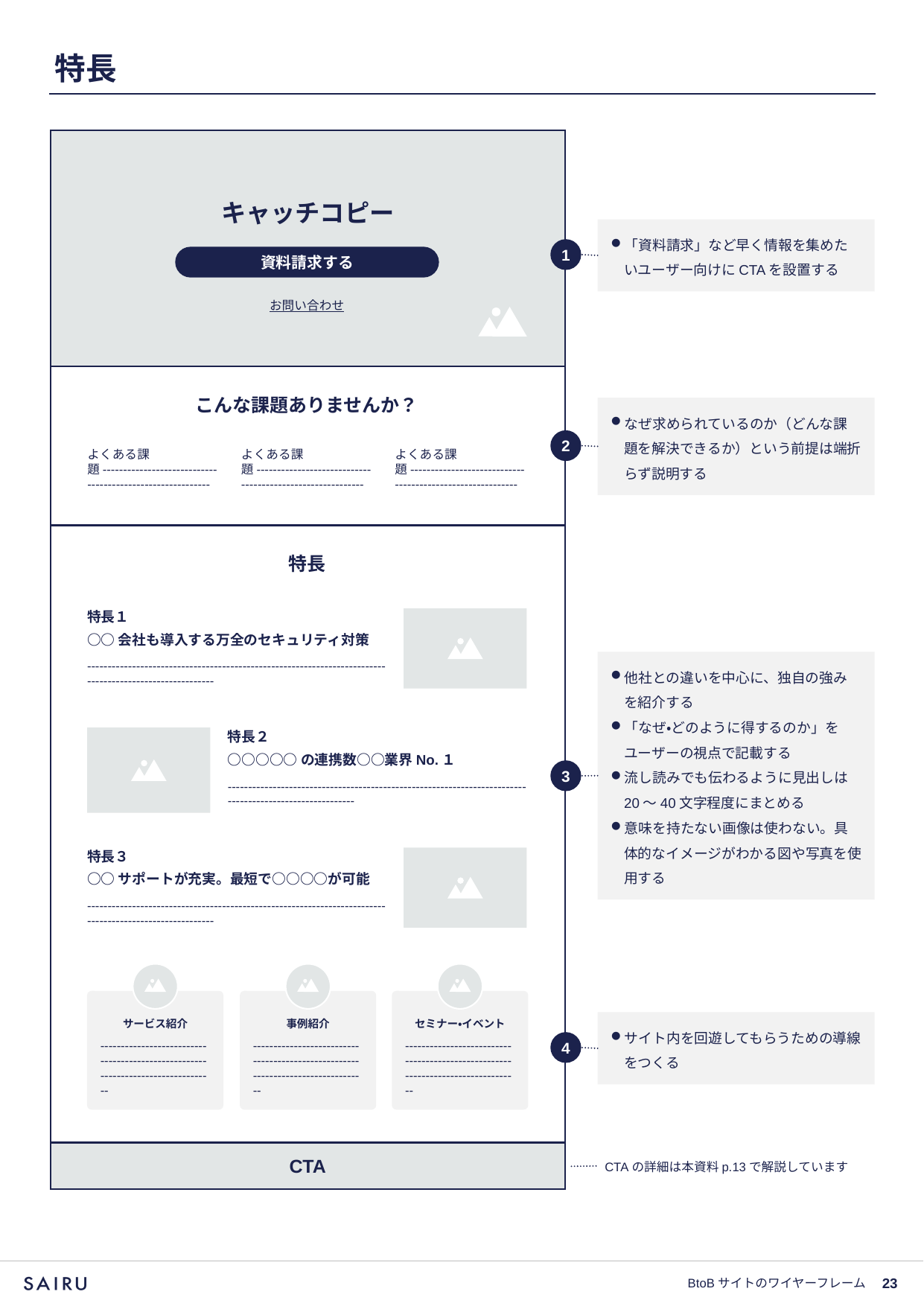

# 特長

キャッチコピー
「資料請求」など早く情報を集めたいユーザー向けにCTAを設置する
1
資料請求する
お問い合わせ

こんな課題ありませんか？
なぜ求められているのか（どんな課題を解決できるか）という前提は端折らず説明する
2
よくある課題----------------------------------------------------------
よくある課題----------------------------------------------------------
よくある課題----------------------------------------------------------

特長
特長１
○○会社も導入する万全のセキュリティ対策

他社との違いを中心に、独自の強みを紹介する
「なぜ・どのように得するのか」をユーザーの視点で記載する
流し読みでも伝わるように見出しは20〜40文字程度にまとめる
意味を持たない画像は使わない。具体的なイメージがわかる図や写真を使用する
--------------------------------------------------------------------------------------------------------

特長２
○○○○○の連携数○○業界No.１

3
--------------------------------------------------------------------------------------------------------
特長３
○○サポートが充実。最短で○○○○が可能

--------------------------------------------------------------------------------------------------------

サイト内を回遊してもらうための導線をつくる
サービス紹介
事例紹介
セミナー・イベント
4
--------------------------------------------------------------------------------
--------------------------------------------------------------------------------
--------------------------------------------------------------------------------
CTA
CTAの詳細は本資料p.13で解説しています
BtoBサイトのワイヤーフレーム
23